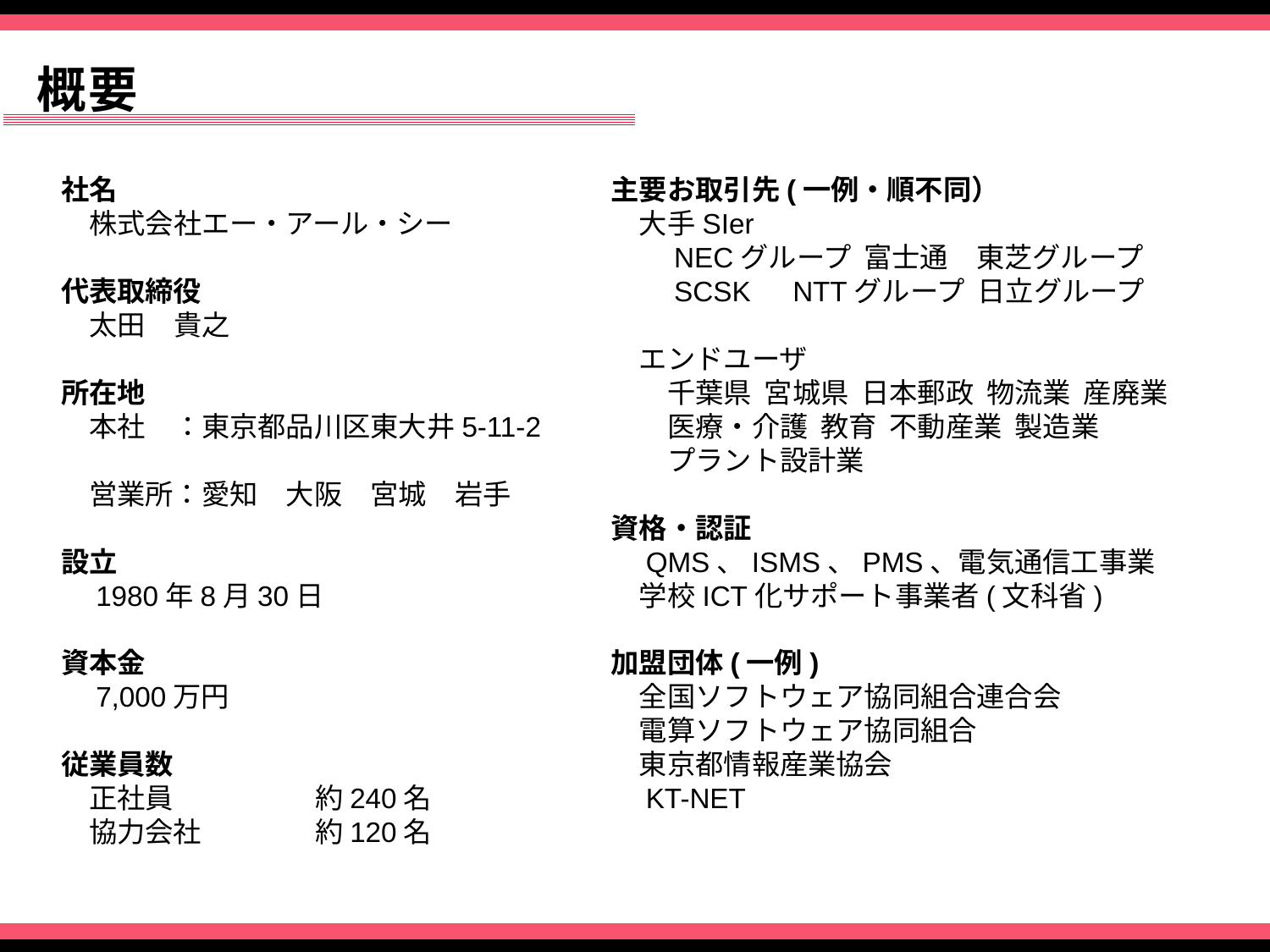

概要
社名
　株式会社エー・アール・シー

代表取締役
　太田　貴之

所在地
　本社　：東京都品川区東大井5-11-2

　営業所：愛知　大阪　宮城　岩手

設立
　1980年8月30日

資本金
　7,000万円

従業員数
　正社員		約240名
　協力会社	約120名
主要お取引先(一例・順不同）
　大手SIer
　　NECグループ  富士通　東芝グループ
　　SCSK　NTTグループ  日立グループ

　エンドユーザ
　　千葉県  宮城県  日本郵政  物流業  産廃業
　　医療・介護  教育  不動産業  製造業
　　プラント設計業

資格・認証
　QMS、ISMS、PMS、電気通信工事業
　学校ICT化サポート事業者(文科省)

加盟団体(一例)
　全国ソフトウェア協同組合連合会
　電算ソフトウェア協同組合
　東京都情報産業協会
　KT-NET